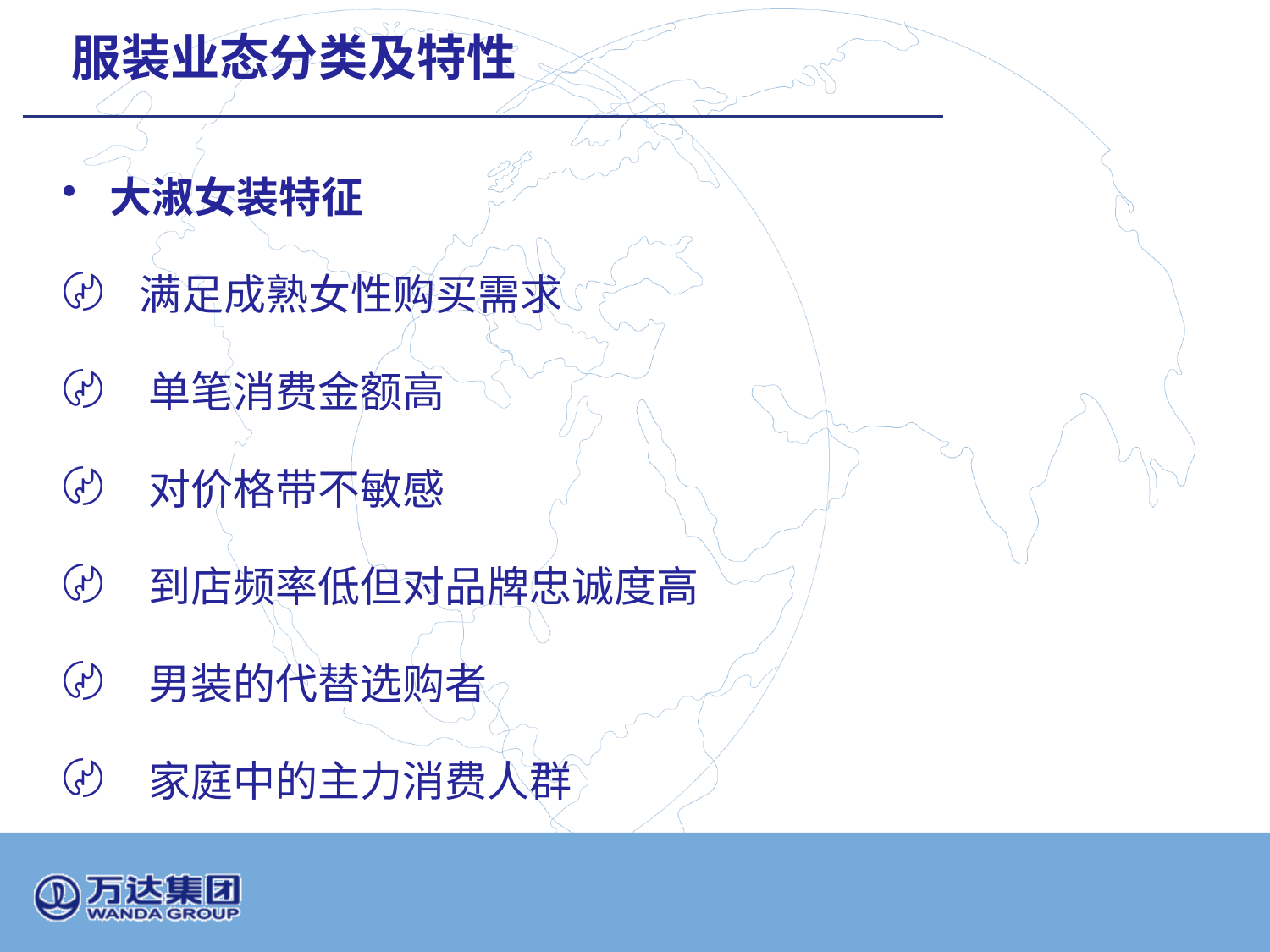

# 服装业态分类及特性
大淑女装特征
  满足成熟女性购买需求
   单笔消费金额高
   对价格带不敏感
   到店频率低但对品牌忠诚度高
   男装的代替选购者
   家庭中的主力消费人群